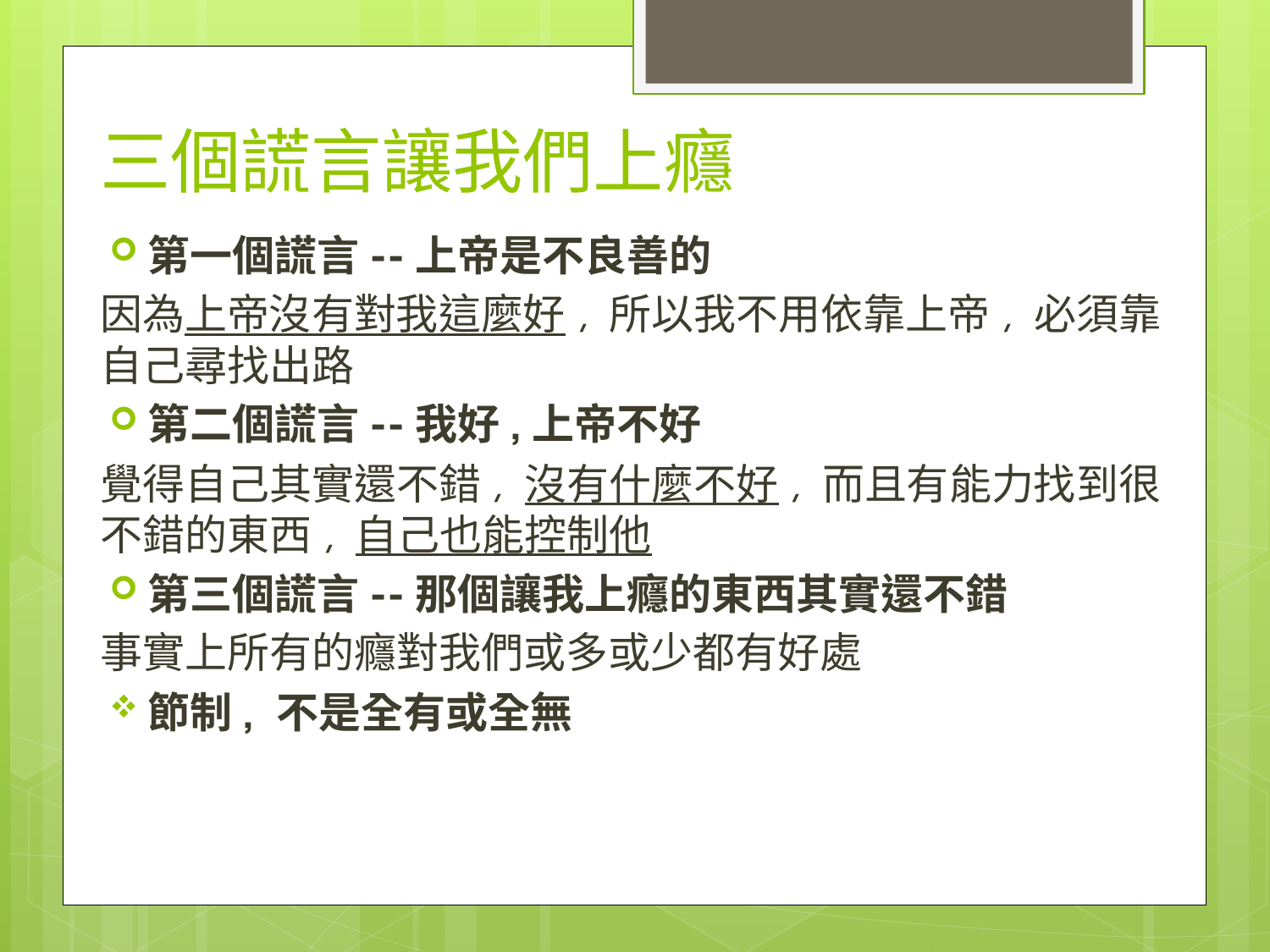

# 三個謊言讓我們上癮
第一個謊言--上帝是不良善的
因為上帝沒有對我這麼好, 所以我不用依靠上帝, 必須靠自己尋找出路
第二個謊言--我好,上帝不好
覺得自己其實還不錯, 沒有什麼不好, 而且有能力找到很不錯的東西, 自己也能控制他
第三個謊言--那個讓我上癮的東西其實還不錯
事實上所有的癮對我們或多或少都有好處
節制, 不是全有或全無